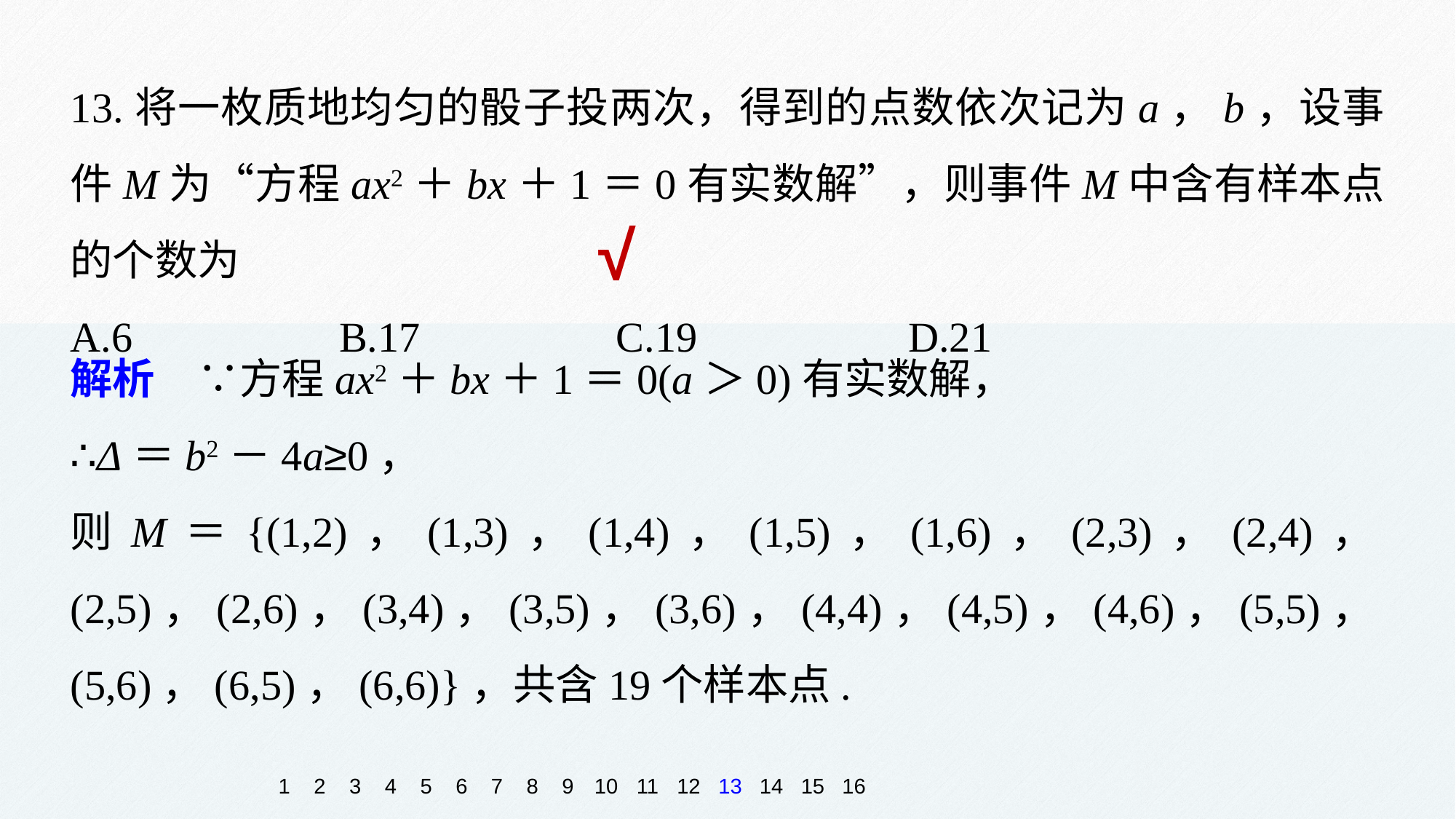

13.将一枚质地均匀的骰子投两次，得到的点数依次记为a，b，设事件M为“方程ax2＋bx＋1＝0有实数解”，则事件M中含有样本点的个数为
A.6  	B.17  		C.19  		       D.21
√
解析　∵方程ax2＋bx＋1＝0(a＞0)有实数解，
∴Δ＝b2－4a≥0，
则M＝{(1,2)，(1,3)，(1,4)，(1,5)，(1,6)，(2,3)，(2,4)，(2,5)，(2,6)，(3,4)，(3,5)，(3,6)，(4,4)，(4,5)，(4,6)，(5,5)，(5,6)，(6,5)，(6,6)}，共含19个样本点.
1
2
3
4
5
6
7
8
9
10
11
12
13
14
15
16